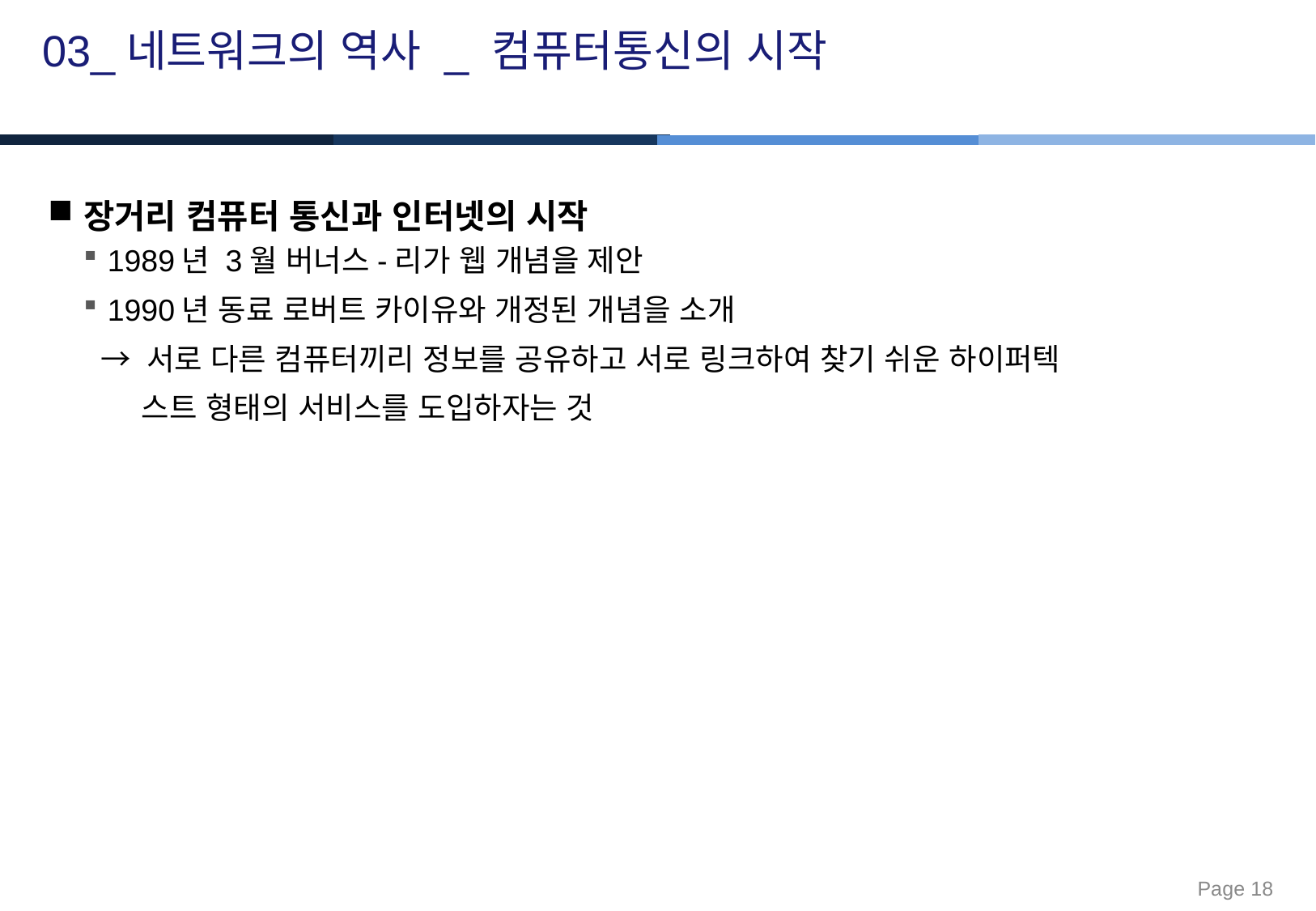

03_네트워크의 역사 _ 컴퓨터통신의 시작
장거리 컴퓨터 통신과 인터넷의 시작
1989년 3월 버너스-리가 웹 개념을 제안
1990년 동료 로버트 카이유와 개정된 개념을 소개
  → 서로 다른 컴퓨터끼리 정보를 공유하고 서로 링크하여 찾기 쉬운 하이퍼텍
      스트 형태의 서비스를 도입하자는 것

Page 18